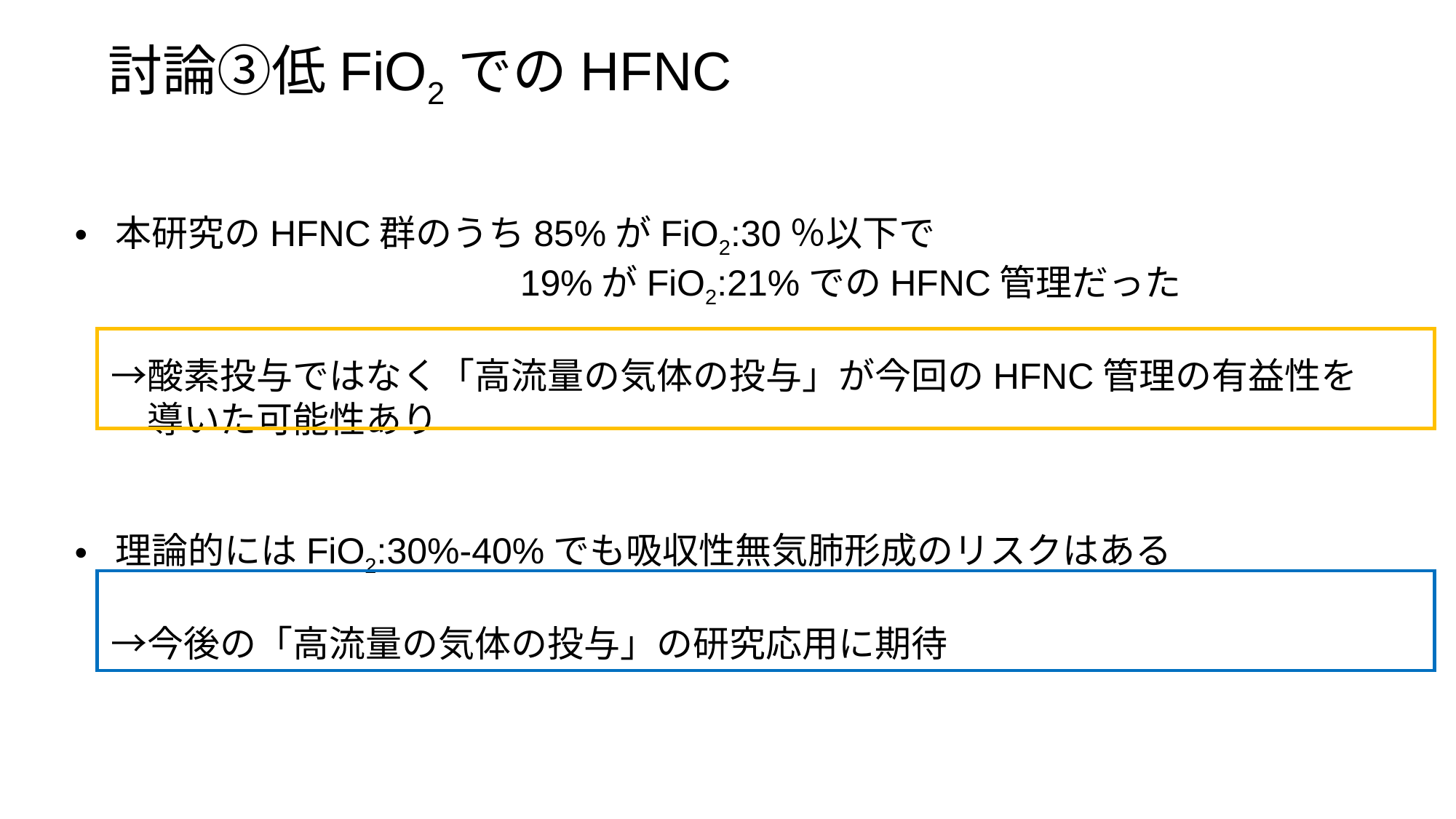

討論③低FiO2でのHFNC
本研究のHFNC群のうち85%がFiO2:30％以下で
　　　　　　　　　　　　19%がFiO2:21%でのHFNC管理だった

　→酸素投与ではなく「高流量の気体の投与」が今回のHFNC管理の有益性を
　　導いた可能性あり

理論的にはFiO2:30%-40%でも吸収性無気肺形成のリスクはある

　→今後の「高流量の気体の投与」の研究応用に期待